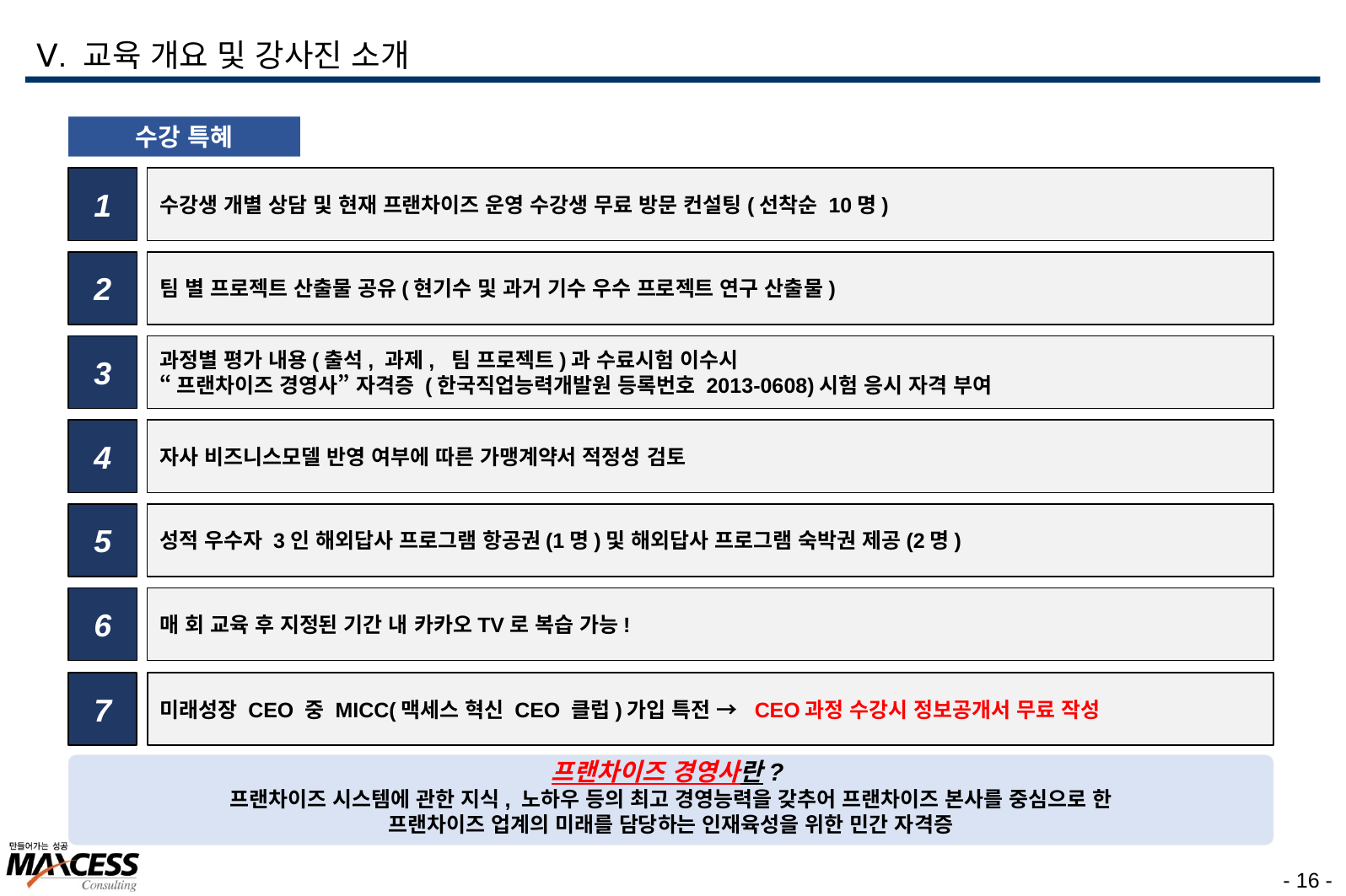

Ⅴ. 교육 개요 및 강사진 소개
수강 특혜
1
수강생 개별 상담 및 현재 프랜차이즈 운영 수강생 무료 방문 컨설팅(선착순 10명)
2
팀 별 프로젝트 산출물 공유(현기수 및 과거 기수 우수 프로젝트 연구 산출물)
3
과정별 평가 내용(출석, 과제,  팀 프로젝트)과 수료시험 이수시
“프랜차이즈 경영사” 자격증 (한국직업능력개발원 등록번호 2013-0608)시험 응시 자격 부여
4
자사 비즈니스모델 반영 여부에 따른 가맹계약서 적정성 검토
5
성적 우수자 3인 해외답사 프로그램 항공권(1명)및 해외답사 프로그램 숙박권 제공(2명)
6
매 회 교육 후 지정된 기간 내 카카오TV로 복습 가능!
7
미래성장 CEO 중 MICC(맥세스 혁신 CEO 클럽)가입 특전 →  CEO과정 수강시 정보공개서 무료 작성

프랜차이즈 경영사란?
프랜차이즈 시스템에 관한 지식, 노하우 등의 최고 경영능력을 갖추어 프랜차이즈 본사를 중심으로 한
프랜차이즈 업계의 미래를 담당하는 인재육성을 위한 민간 자격증
- 16 -